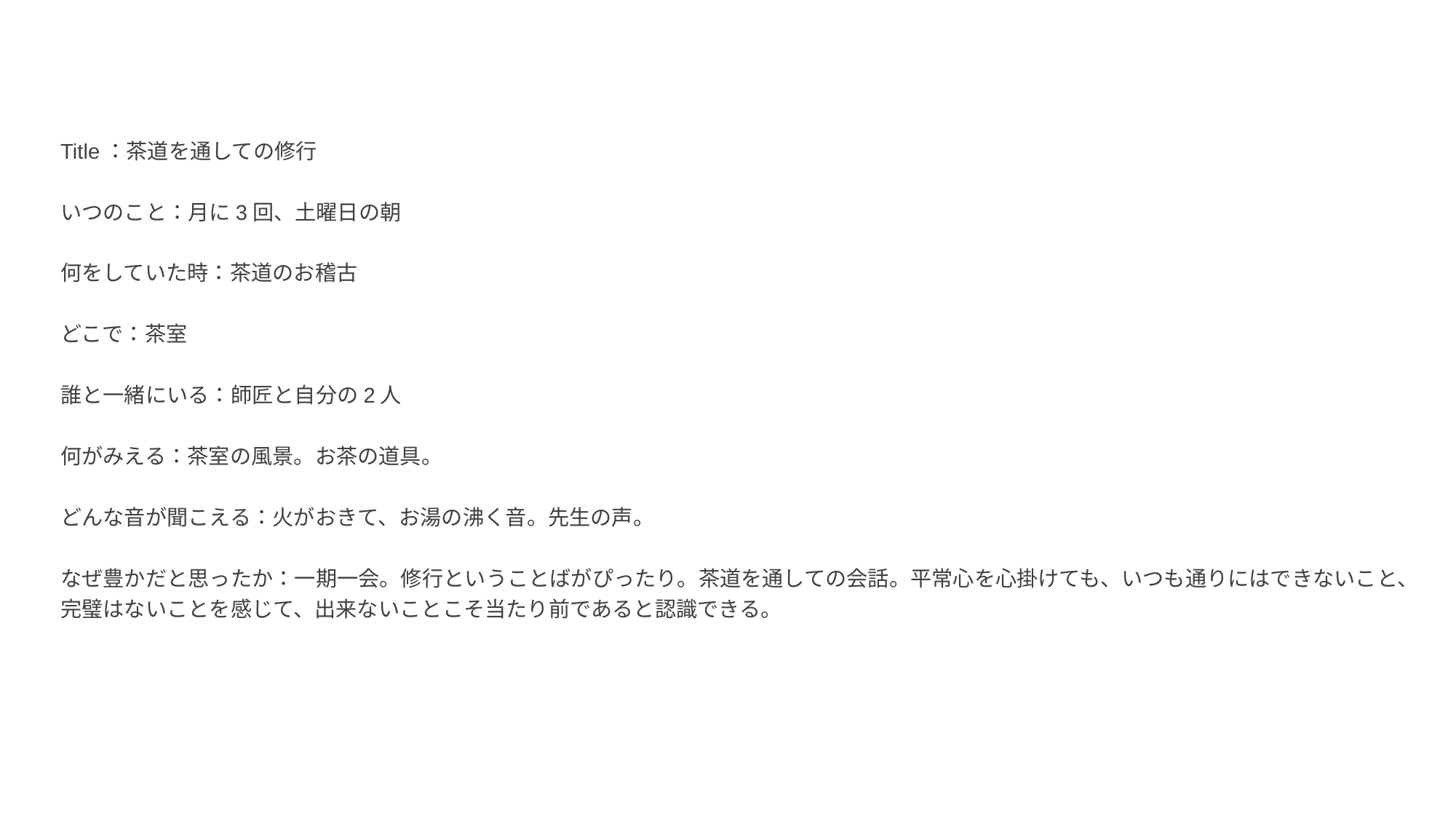

Title：茶道を通しての修行

いつのこと：月に3回、土曜日の朝

何をしていた時：茶道のお稽古

どこで：茶室

誰と一緒にいる：師匠と自分の2人

何がみえる：茶室の風景。お茶の道具。

どんな音が聞こえる：火がおきて、お湯の沸く音。先生の声。

なぜ豊かだと思ったか：一期一会。修行ということばがぴったり。茶道を通しての会話。平常心を心掛けても、いつも通りにはできないこと、完璧はないことを感じて、出来ないことこそ当たり前であると認識できる。